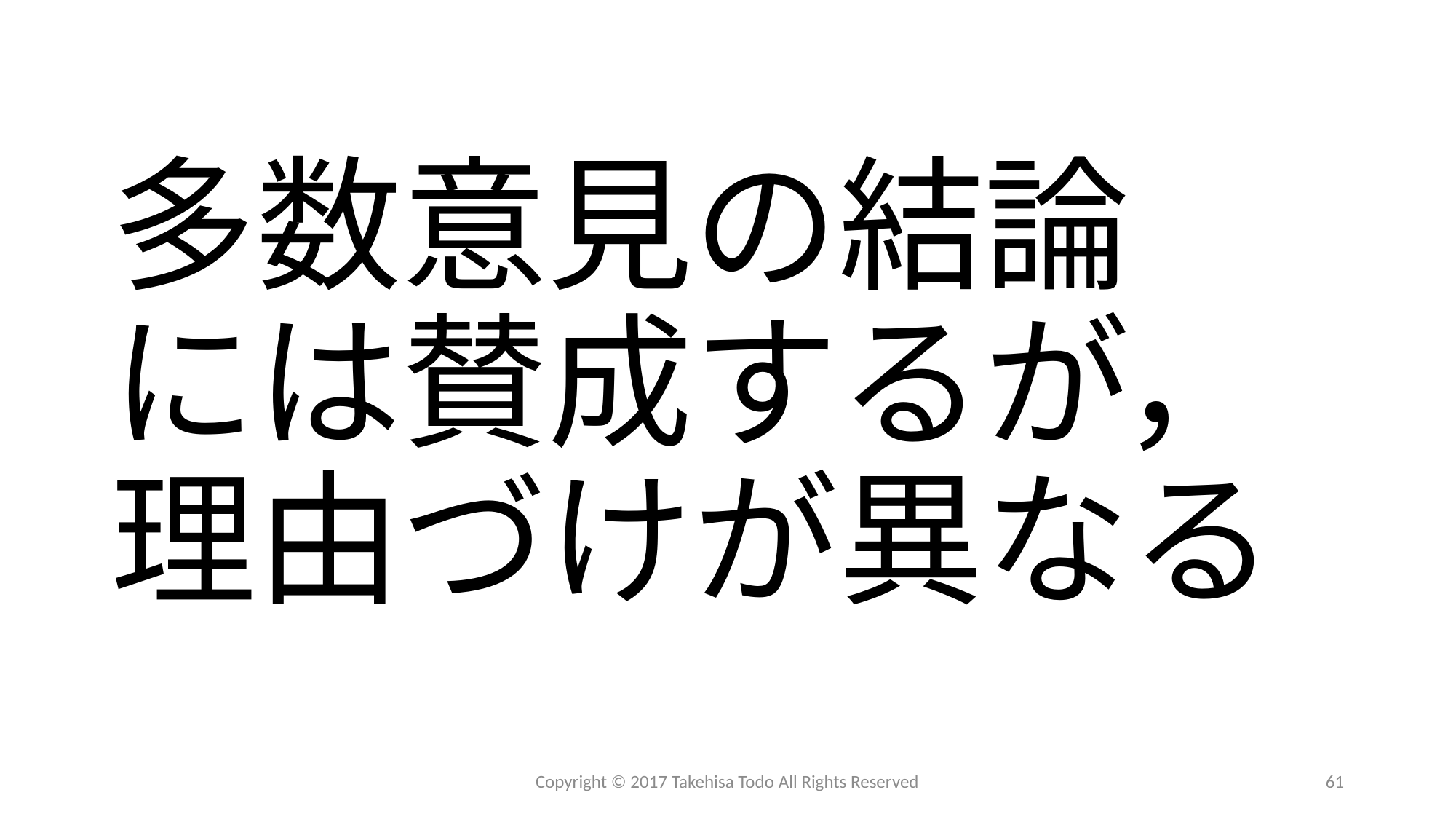

# 多数意見の結論 には賛成するが， 理由づけが異なる
Copyright © 2017 Takehisa Todo All Rights Reserved
61